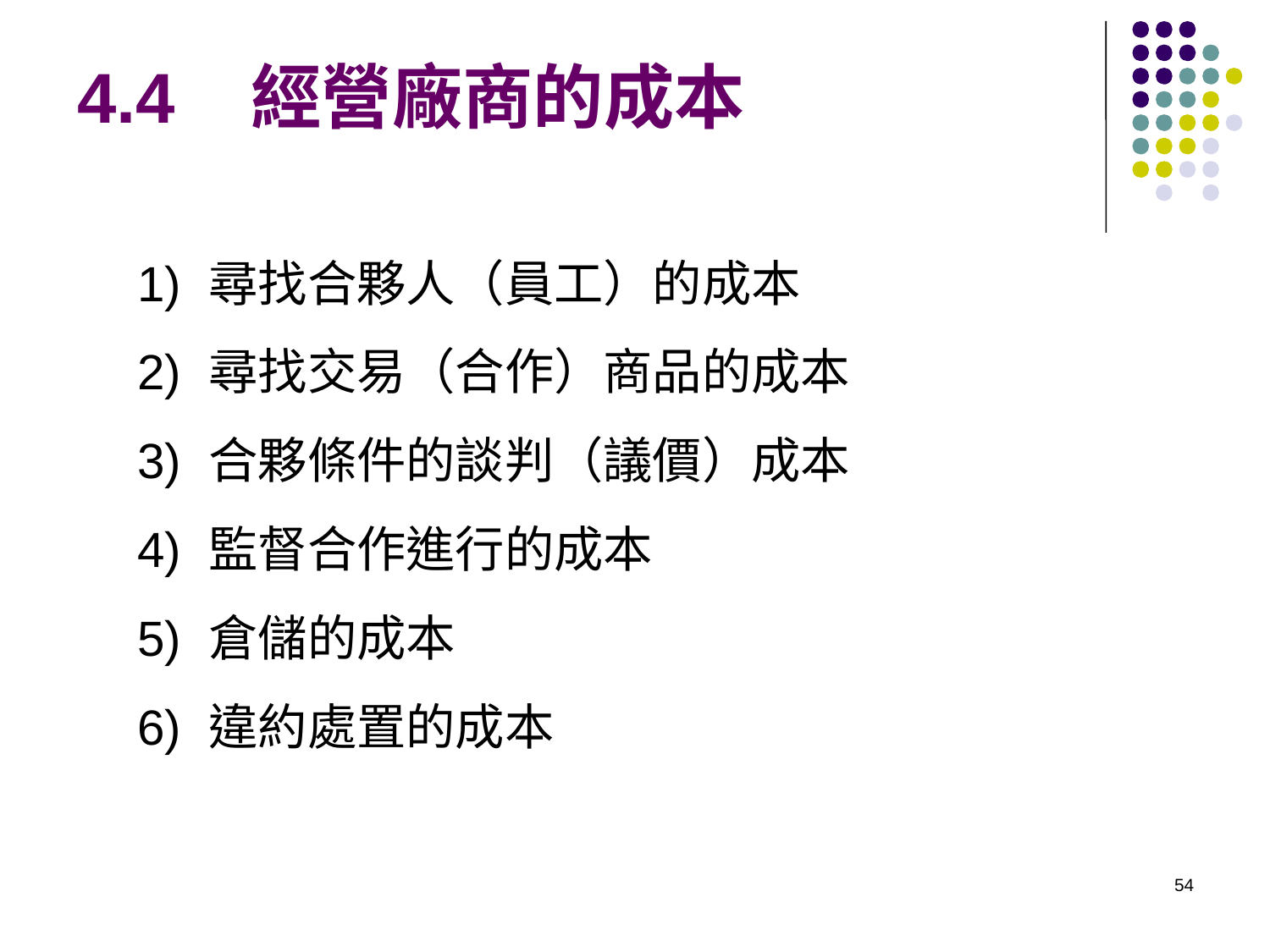

4.4   經營廠商的成本

尋找合夥人（員工）的成本
尋找交易（合作）商品的成本
合夥條件的談判（議價）成本
監督合作進行的成本
倉儲的成本
違約處置的成本
54